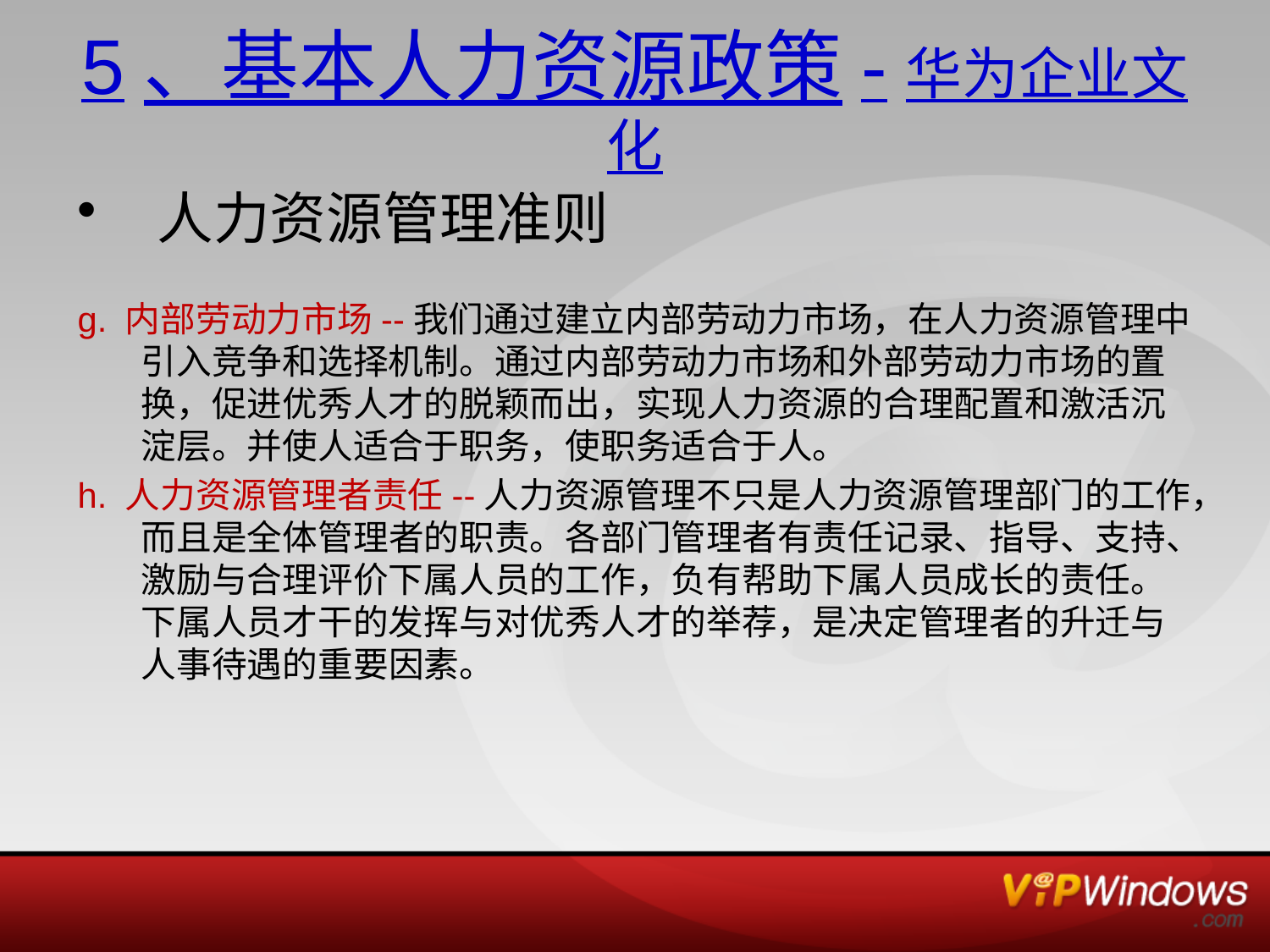

# 5、基本人力资源政策-华为企业文化
人力资源管理准则

g. 内部劳动力市场--我们通过建立内部劳动力市场，在人力资源管理中引入竞争和选择机制。通过内部劳动力市场和外部劳动力市场的置换，促进优秀人才的脱颖而出，实现人力资源的合理配置和激活沉淀层。并使人适合于职务，使职务适合于人。
h. 人力资源管理者责任--人力资源管理不只是人力资源管理部门的工作，而且是全体管理者的职责。各部门管理者有责任记录、指导、支持、激励与合理评价下属人员的工作，负有帮助下属人员成长的责任。下属人员才干的发挥与对优秀人才的举荐，是决定管理者的升迁与人事待遇的重要因素。